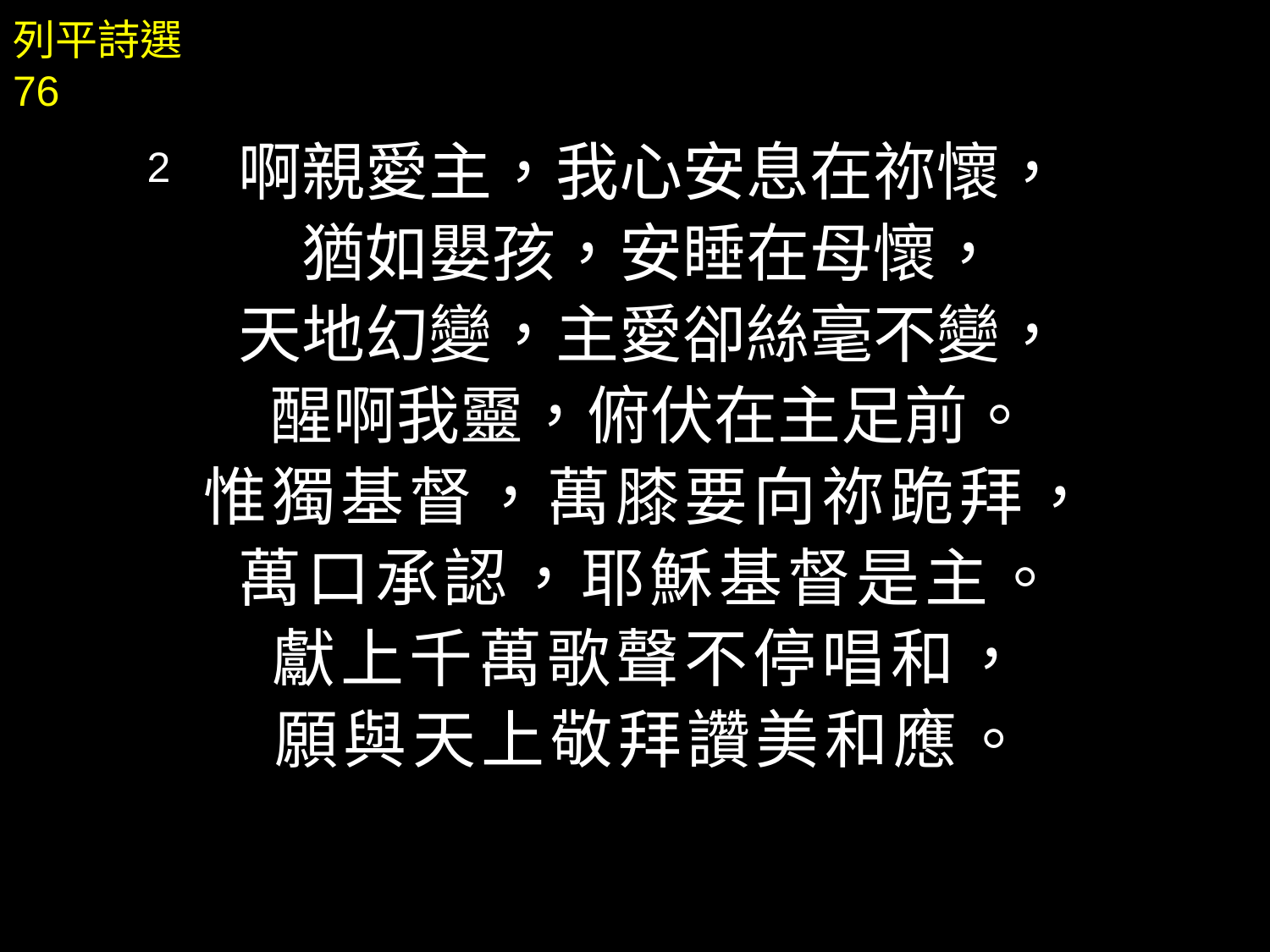

啊親愛主，我心安息在祢懷，
猶如嬰孩，安睡在母懷，
天地幻變，主愛卻絲毫不變，
醒啊我靈，俯伏在主足前。
惟獨基督，萬膝要向祢跪拜，
萬口承認，耶穌基督是主。
獻上千萬歌聲不停唱和，
願與天上敬拜讚美和應。
列平詩選  76
2